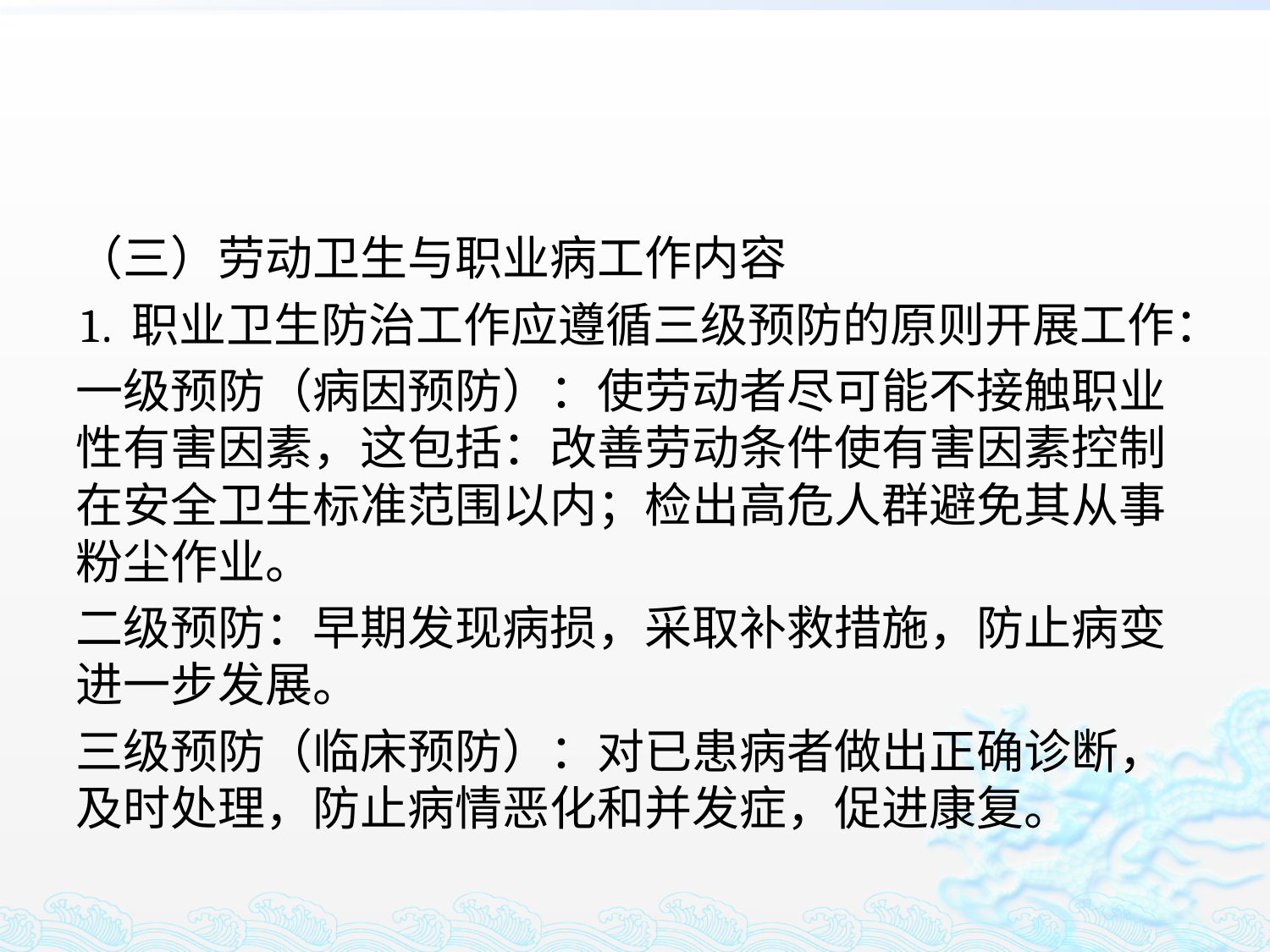

#
（三）劳动卫生与职业病工作内容
1. 职业卫生防治工作应遵循三级预防的原则开展工作：
一级预防（病因预防）：使劳动者尽可能不接触职业性有害因素，这包括：改善劳动条件使有害因素控制在安全卫生标准范围以内；检出高危人群避免其从事粉尘作业。
二级预防：早期发现病损，采取补救措施，防止病变进一步发展。
三级预防（临床预防）：对已患病者做出正确诊断，及时处理，防止病情恶化和并发症，促进康复。